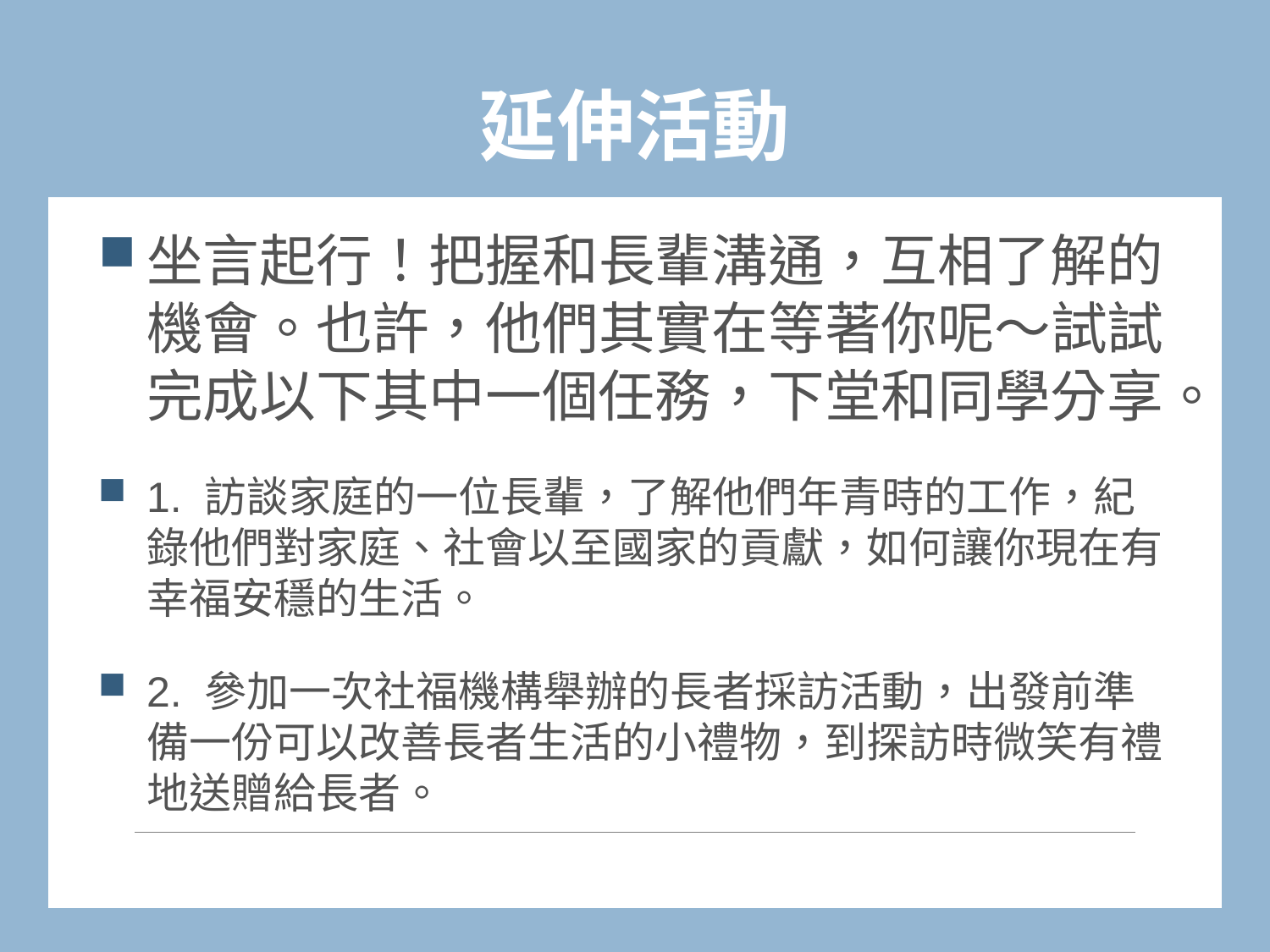

延伸活動
坐言起行！把握和長輩溝通，互相了解的機會。也許，他們其實在等著你呢～試試完成以下其中一個任務，下堂和同學分享。
1. 訪談家庭的一位長輩，了解他們年青時的工作，紀錄他們對家庭、社會以至國家的貢獻，如何讓你現在有幸福安穩的生活。
2. 參加一次社福機構舉辦的長者採訪活動，出發前準備一份可以改善長者生活的小禮物，到探訪時微笑有禮地送贈給長者。